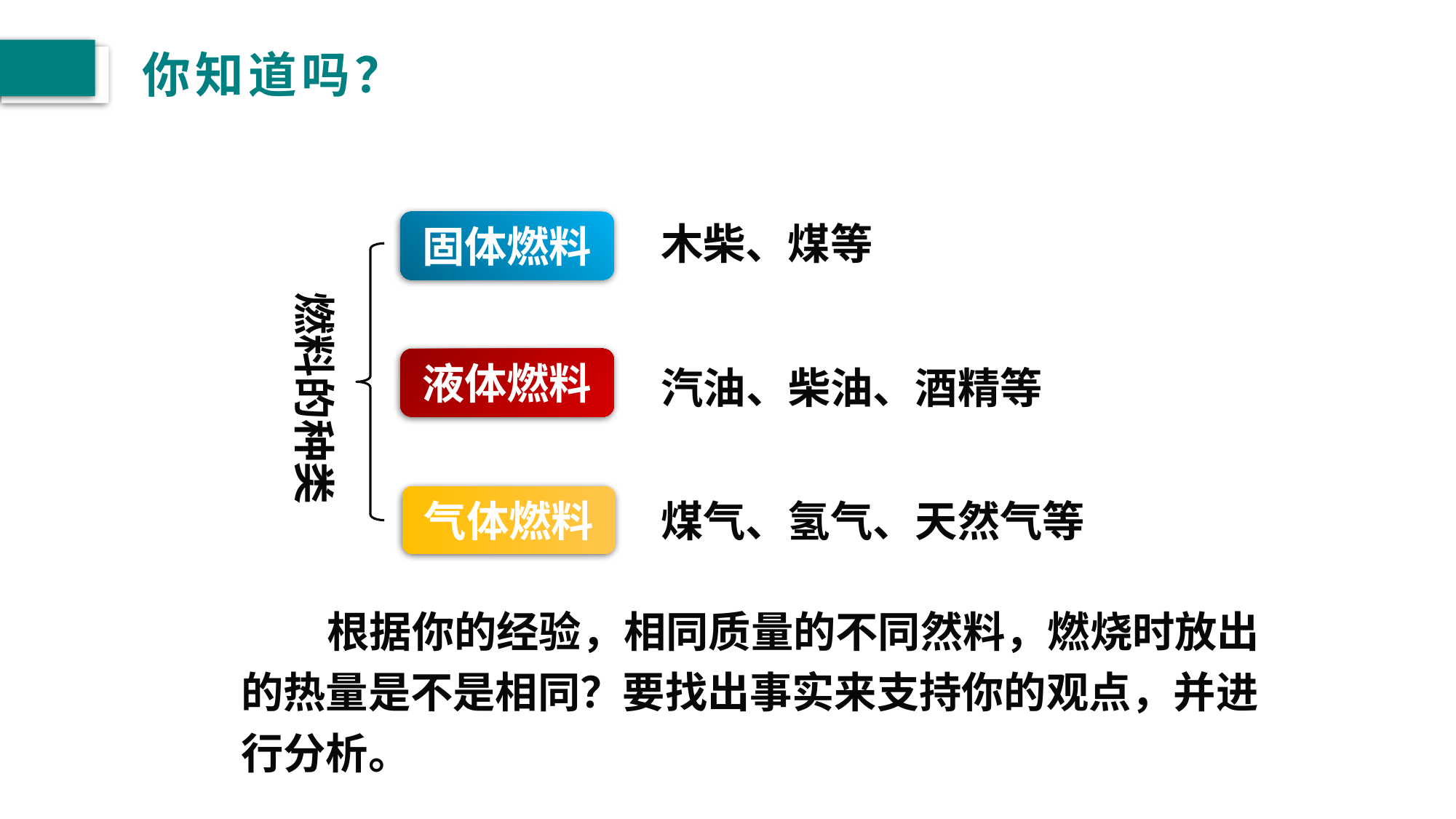

# 你知道吗？
固体燃料
木柴、煤等

燃料的种类
液体燃料
汽油、柴油、酒精等
气体燃料
煤气、氢气、天然气等
根据你的经验，相同质量的不同然料，燃烧时放出的热量是不是相同？要找出事实来支持你的观点，并进行分析。